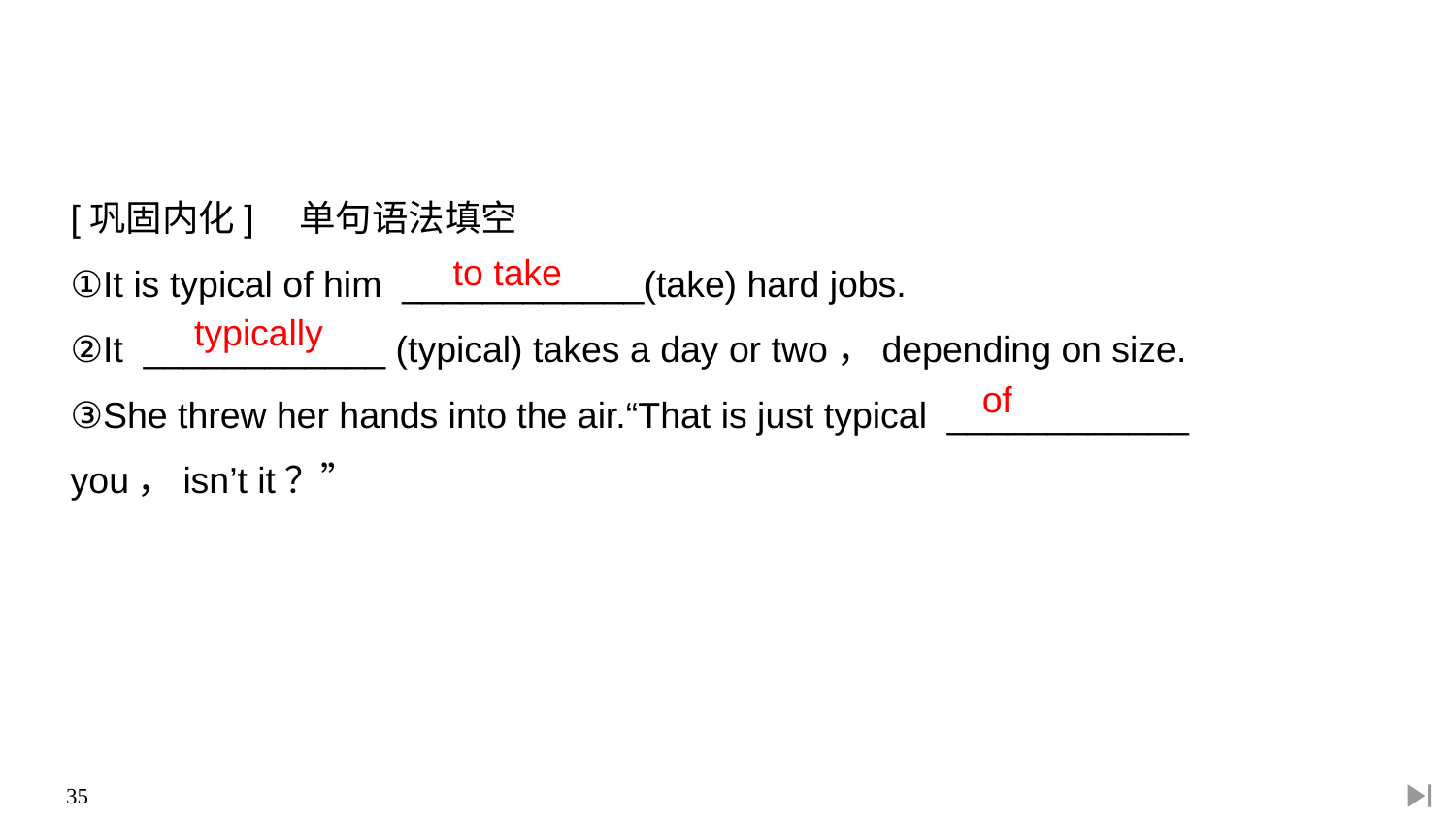

[巩固内化]　单句语法填空
①It is typical of him  ____________(take) hard jobs.
②It  ____________ (typical) takes a day or two，depending on size.
③She threw her hands into the air.“That is just typical  ____________ you，isn’t it？”
to take
typically
of